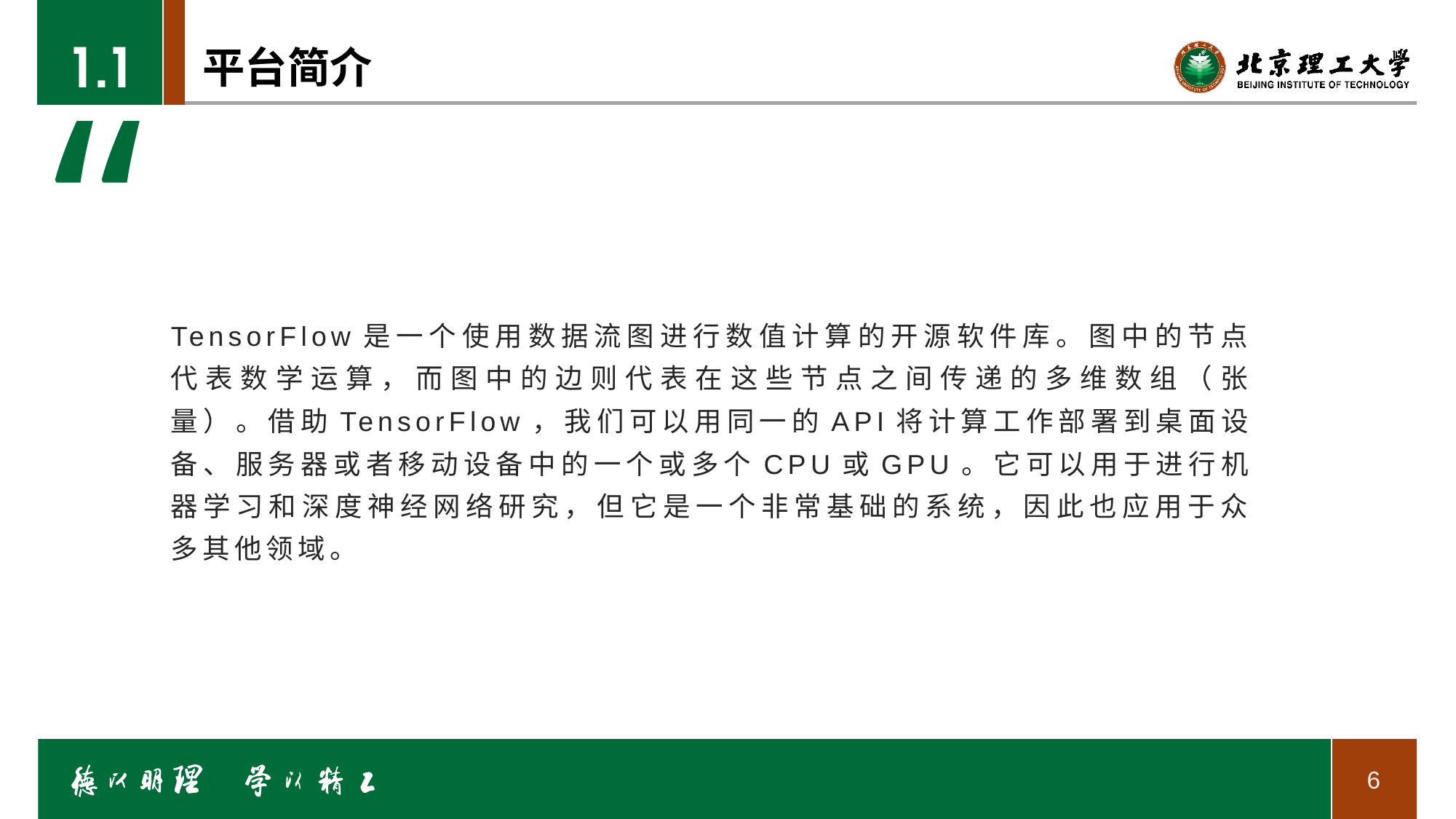

1.1
# 平台简介
“

TensorFlow是一个使用数据流图进行数值计算的开源软件库。图中的节点代表数学运算，而图中的边则代表在这些节点之间传递的多维数组（张量）。借助TensorFlow，我们可以用同一的API将计算工作部署到桌面设备、服务器或者移动设备中的一个或多个CPU或GPU。它可以用于进行机器学习和深度神经网络研究，但它是一个非常基础的系统，因此也应用于众多其他领域。